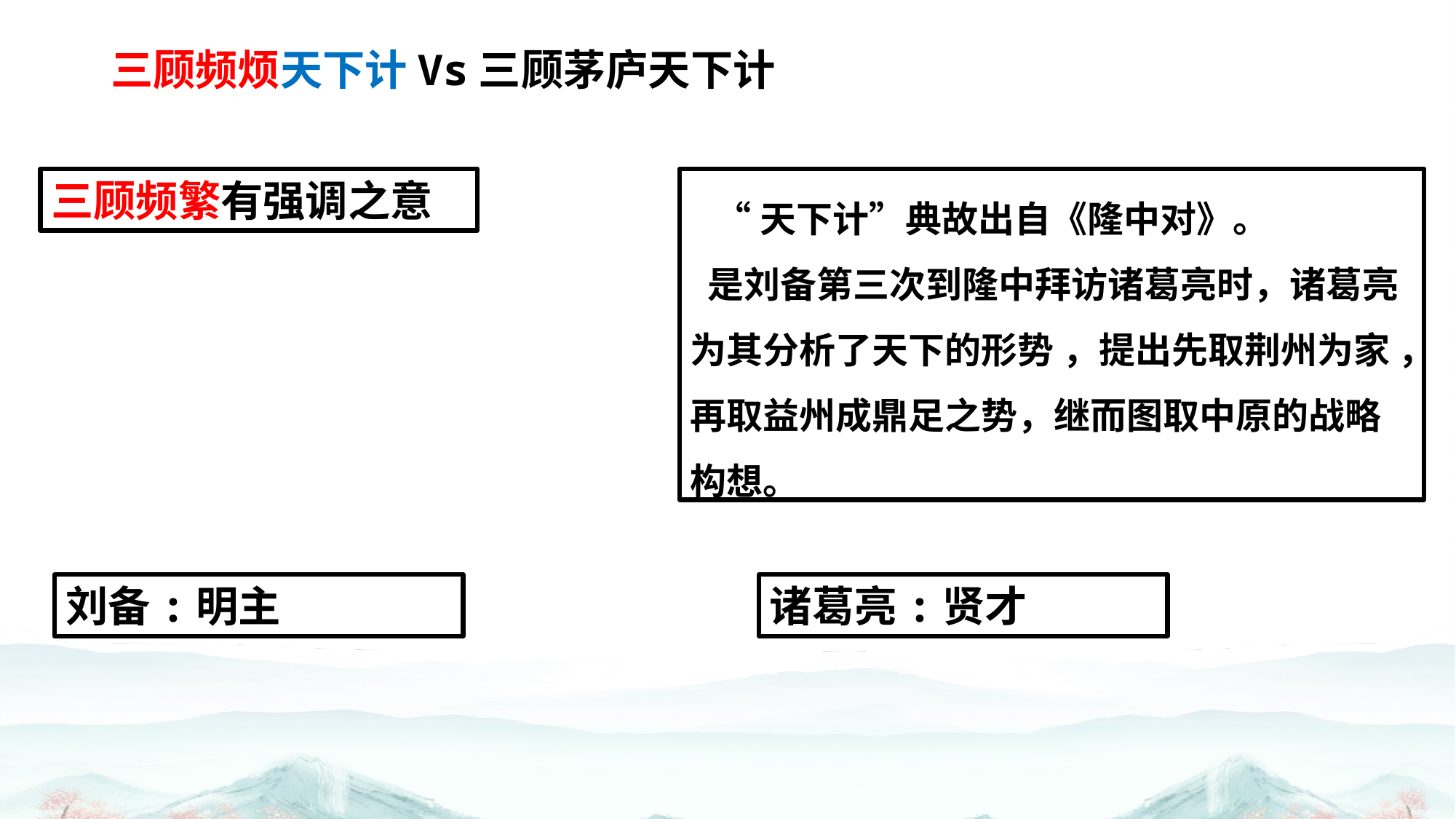

# 三顾频烦天下计Vs三顾茅庐天下计
三顾频繁有强调之意
   “天下计”典故出自《隆中对》。
 是刘备第三次到隆中拜访诸葛亮时，诸葛亮为其分析了天下的形势 ，提出先取荆州为家 ，再取益州成鼎足之势，继而图取中原的战略构想。
刘备:明主
诸葛亮:贤才